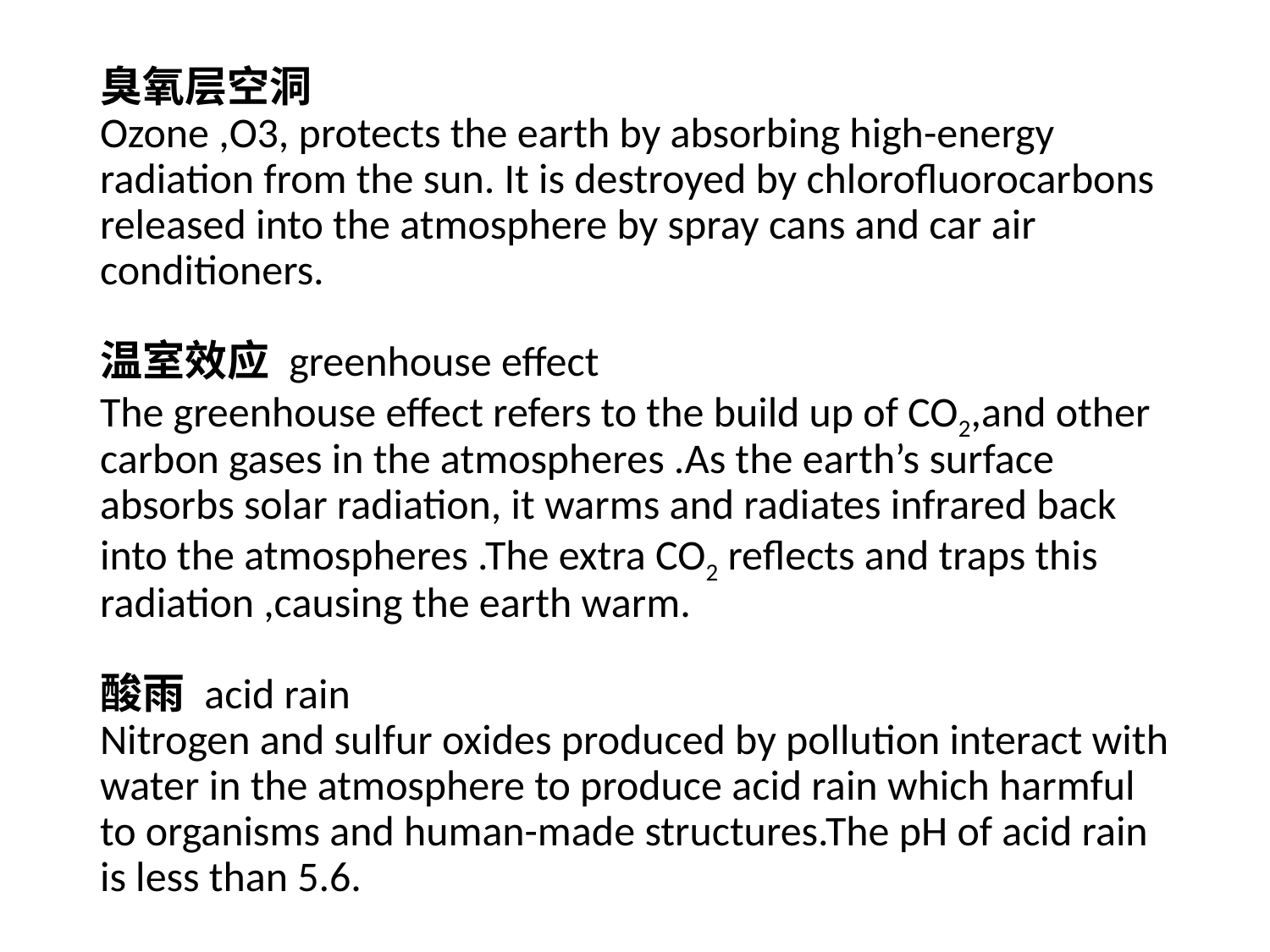

# 臭氧层空洞 Ozone ,O3, protects the earth by absorbing high-energy radiation from the sun. It is destroyed by chlorofluorocarbons released into the atmosphere by spray cans and car air conditioners. 温室效应 greenhouse effect The greenhouse effect refers to the build up of CO2,and other carbon gases in the atmospheres .As the earth’s surface absorbs solar radiation, it warms and radiates infrared back into the atmospheres .The extra CO2 reflects and traps this radiation ,causing the earth warm. 酸雨 acid rain Nitrogen and sulfur oxides produced by pollution interact with water in the atmosphere to produce acid rain which harmful to organisms and human-made structures.The pH of acid rain is less than 5.6.